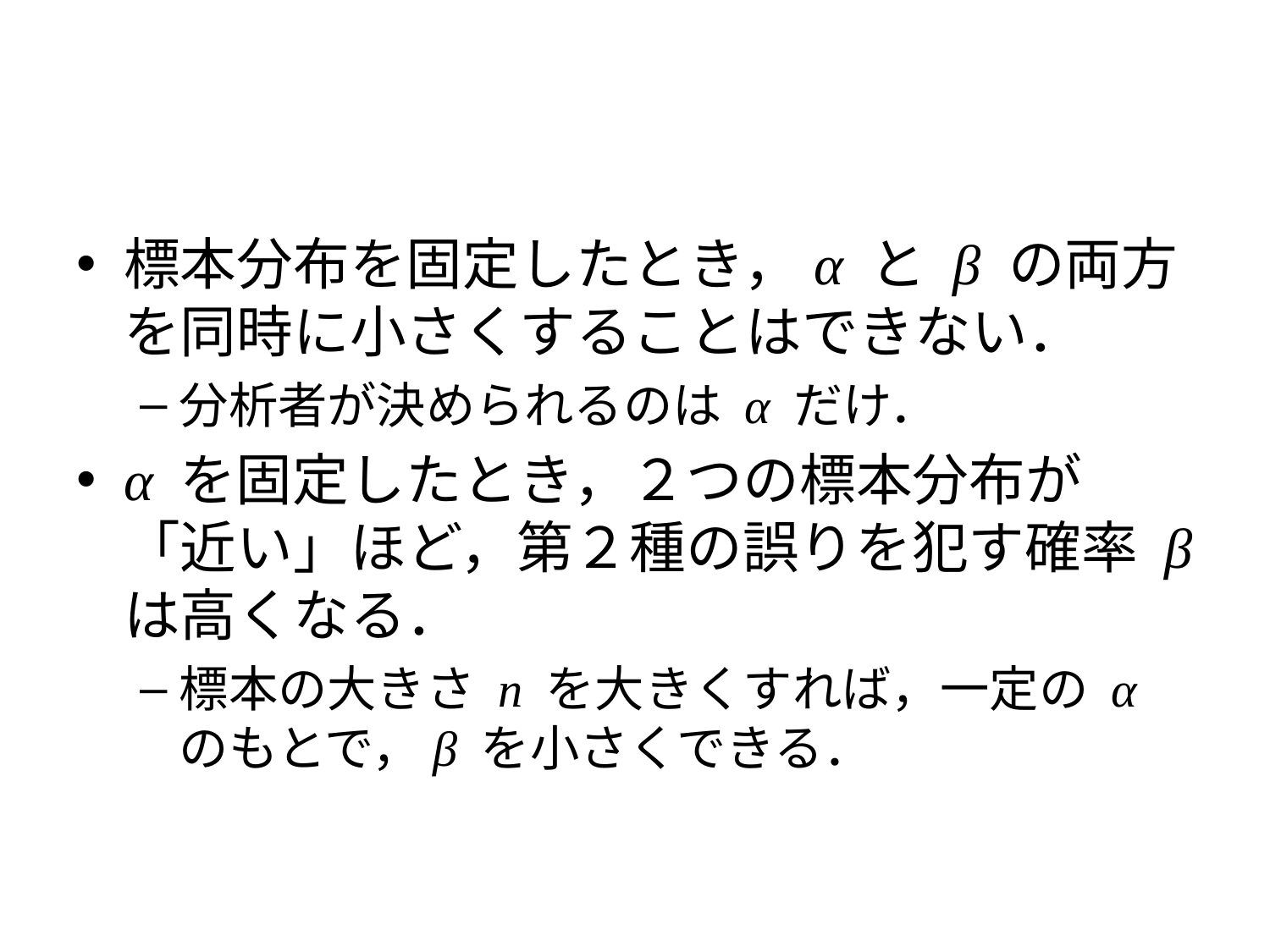

#
標本分布を固定したとき，α と β の両方を同時に小さくすることはできない．
分析者が決められるのは α だけ．
α を固定したとき，２つの標本分布が「近い」ほど，第２種の誤りを犯す確率 β は高くなる．
標本の大きさ n を大きくすれば，一定の α のもとで，β を小さくできる．